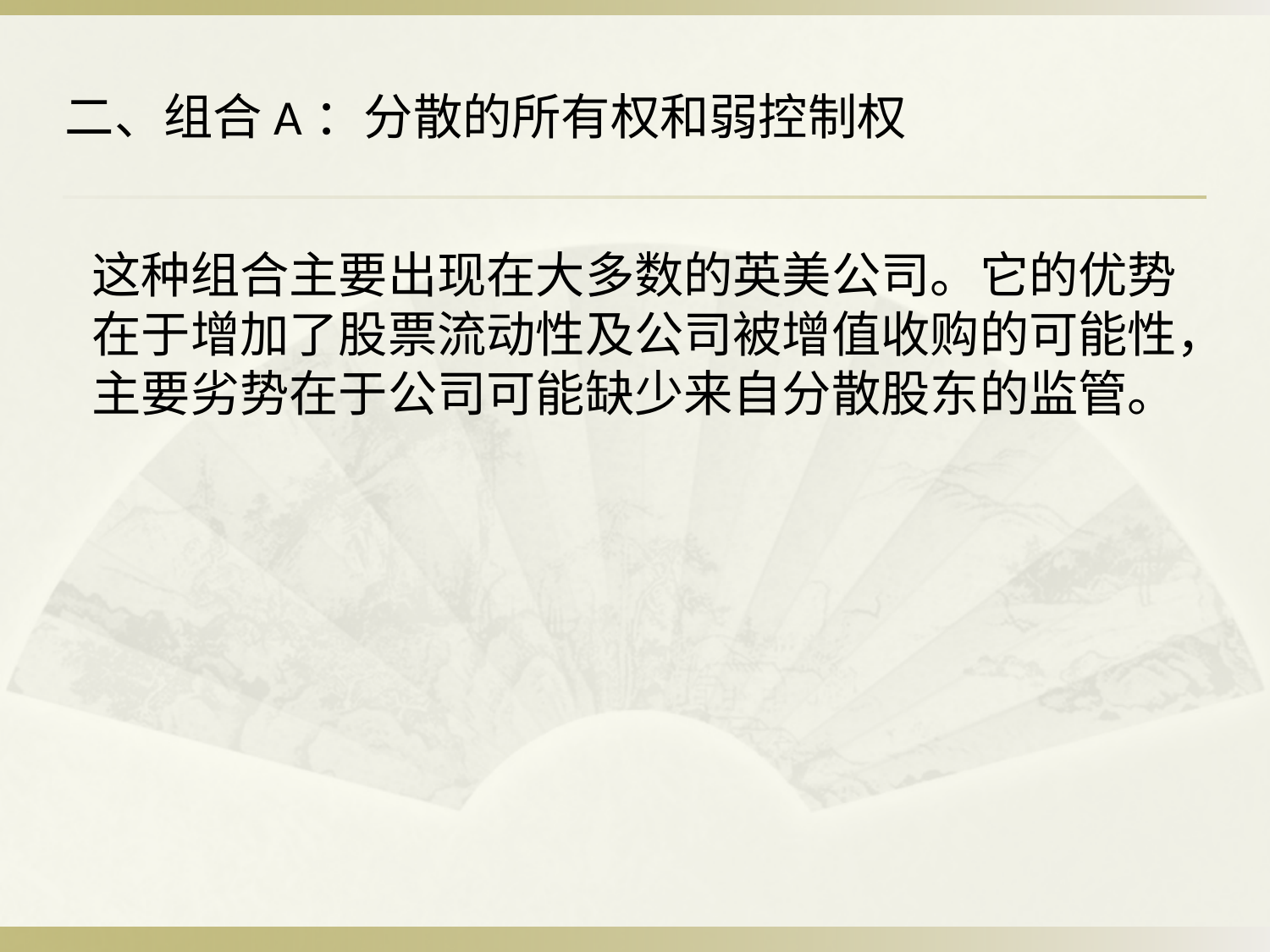

二、组合A：分散的所有权和弱控制权
这种组合主要出现在大多数的英美公司。它的优势在于增加了股票流动性及公司被增值收购的可能性，主要劣势在于公司可能缺少来自分散股东的监管。